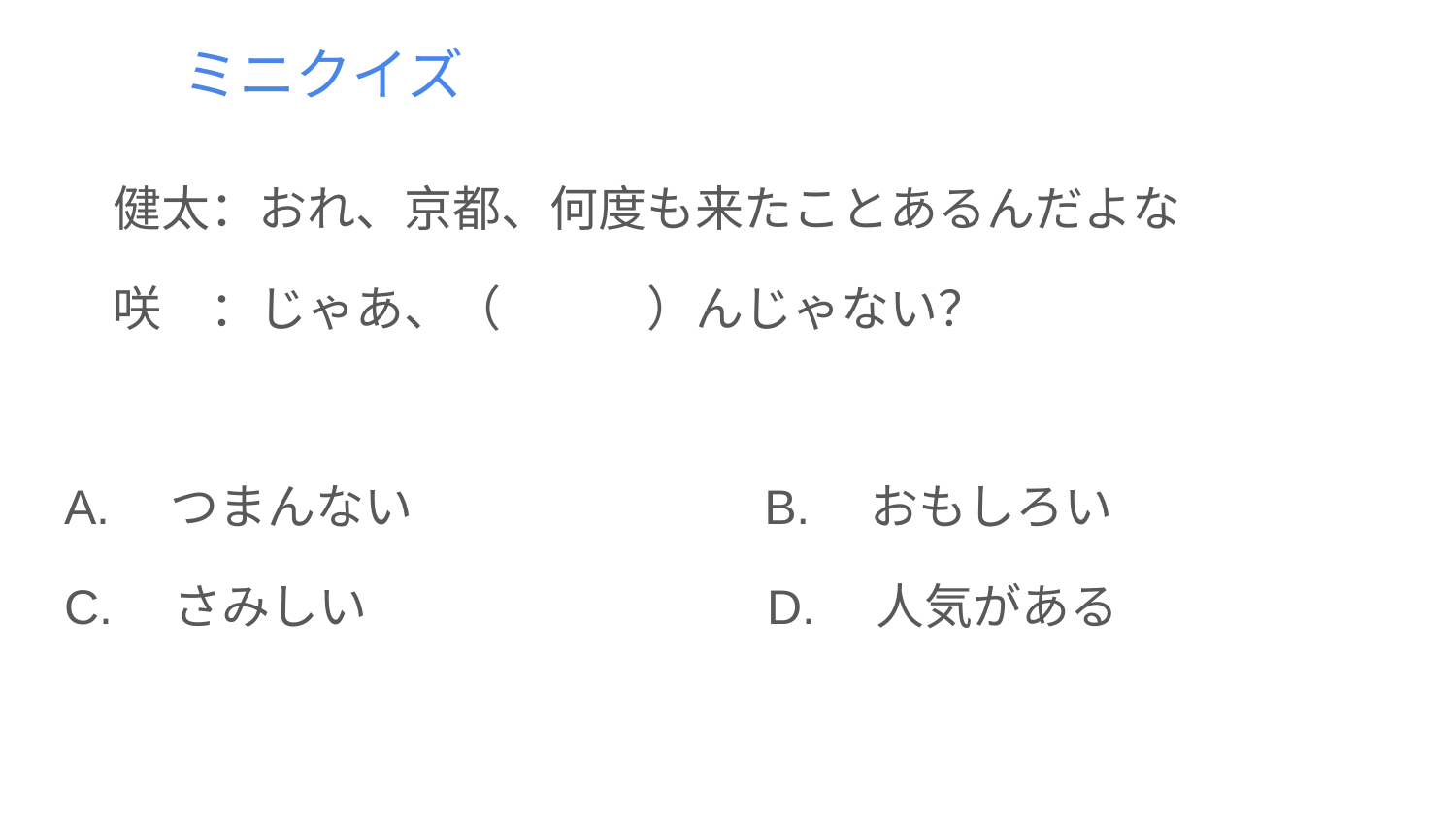

# ミニクイズ
　健太：おれ、京都、何度も来たことあるんだよな
　咲　：じゃあ、（　　　）んじゃない？

A.　つまんない　　　　　　　B.　おもしろい
C.　さみしい　　　　　　　　D.　人気がある